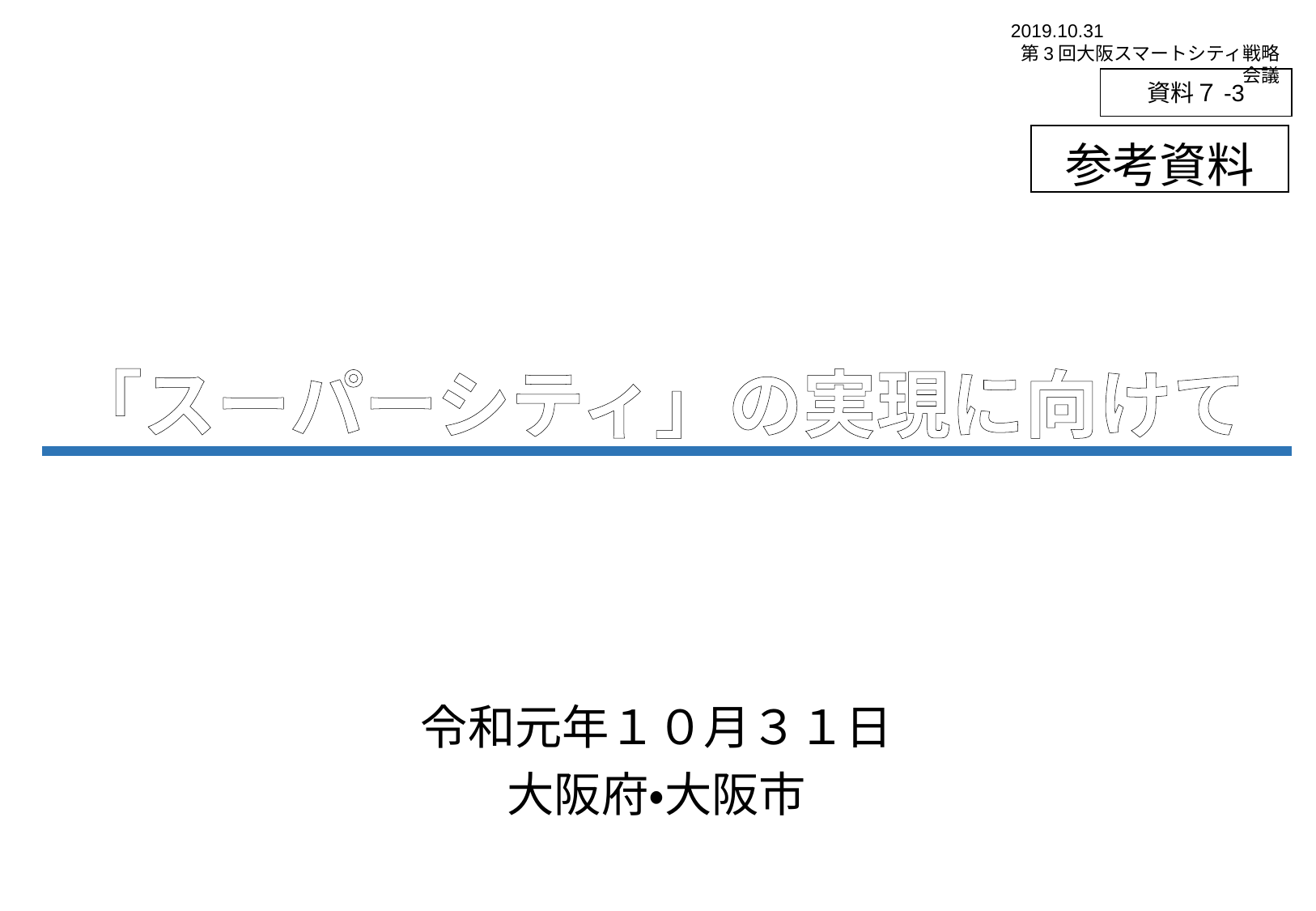

2019.10.31
第3回大阪スマートシティ戦略会議
資料７-3
参考資料
「スーパーシティ」の実現に向けて
令和元年１０月３１日
大阪府・大阪市